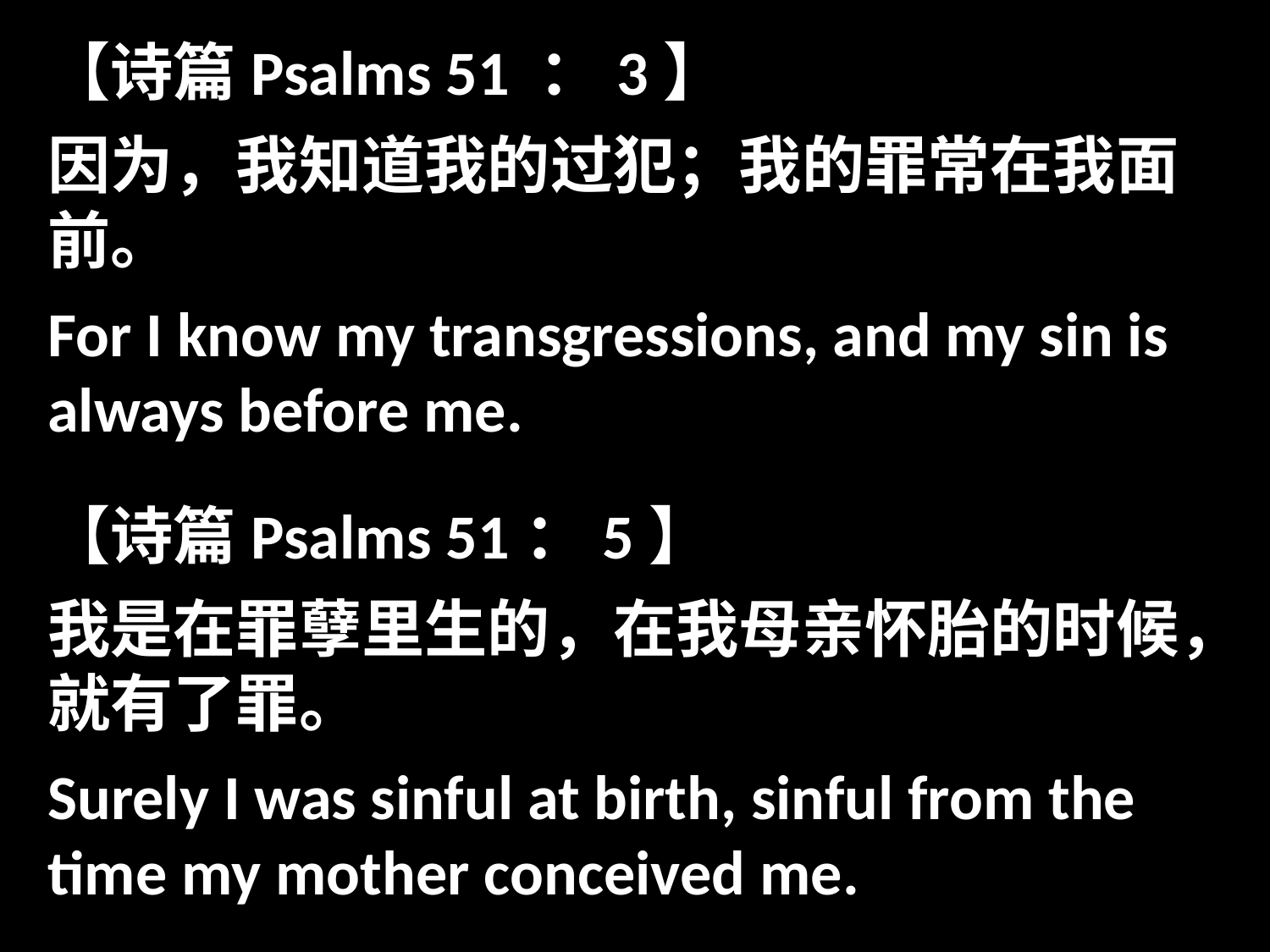

【诗篇Psalms 51 ：3】
因为，我知道我的过犯；我的罪常在我面前。
For I know my transgressions, and my sin is always before me.

【诗篇Psalms 51：5】
我是在罪孽里生的，在我母亲怀胎的时候，就有了罪。
Surely I was sinful at birth, sinful from the time my mother conceived me.